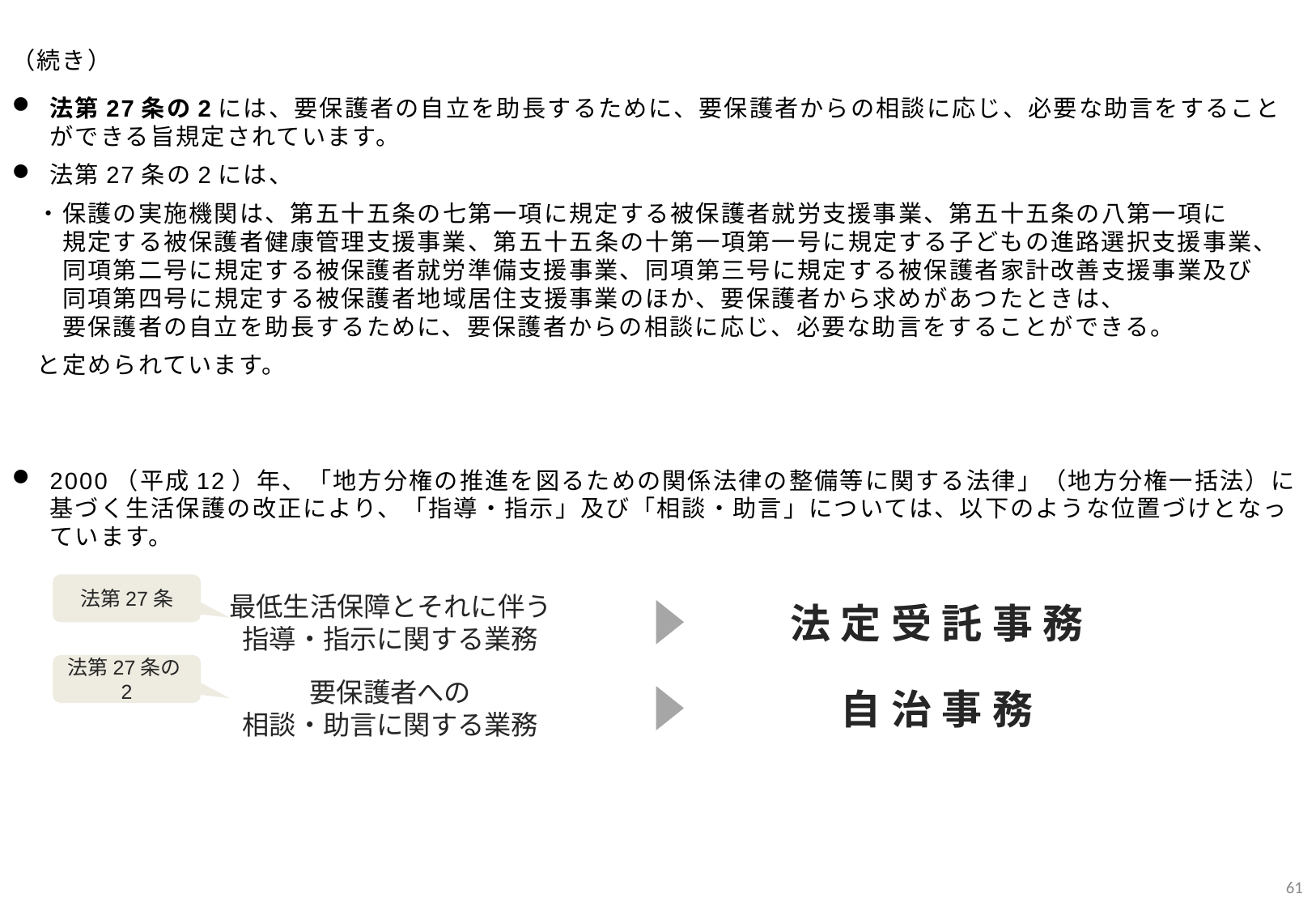

（続き）
法第27条の2には、要保護者の自立を助長するために、要保護者からの相談に応じ、必要な助言をすることができる旨規定されています。
法第27条の2には、
　・保護の実施機関は、第五十五条の七第一項に規定する被保護者就労支援事業、第五十五条の八第一項に
　　規定する被保護者健康管理支援事業、第五十五条の十第一項第一号に規定する子どもの進路選択支援事業、
　　同項第二号に規定する被保護者就労準備支援事業、同項第三号に規定する被保護者家計改善支援事業及び
　　同項第四号に規定する被保護者地域居住支援事業のほか、要保護者から求めがあつたときは、
　　要保護者の自立を助長するために、要保護者からの相談に応じ、必要な助言をすることができる。
　と定められています。

2000（平成12）年、「地方分権の推進を図るための関係法律の整備等に関する法律」（地方分権一括法）に基づく生活保護の改正により、「指導・指示」及び「相談・助言」については、以下のような位置づけとなっています。
法第27条
最低生活保障とそれに伴う
指導・指示に関する業務
法定受託事務

法第27条の2
要保護者への
相談・助言に関する業務
自治事務

61